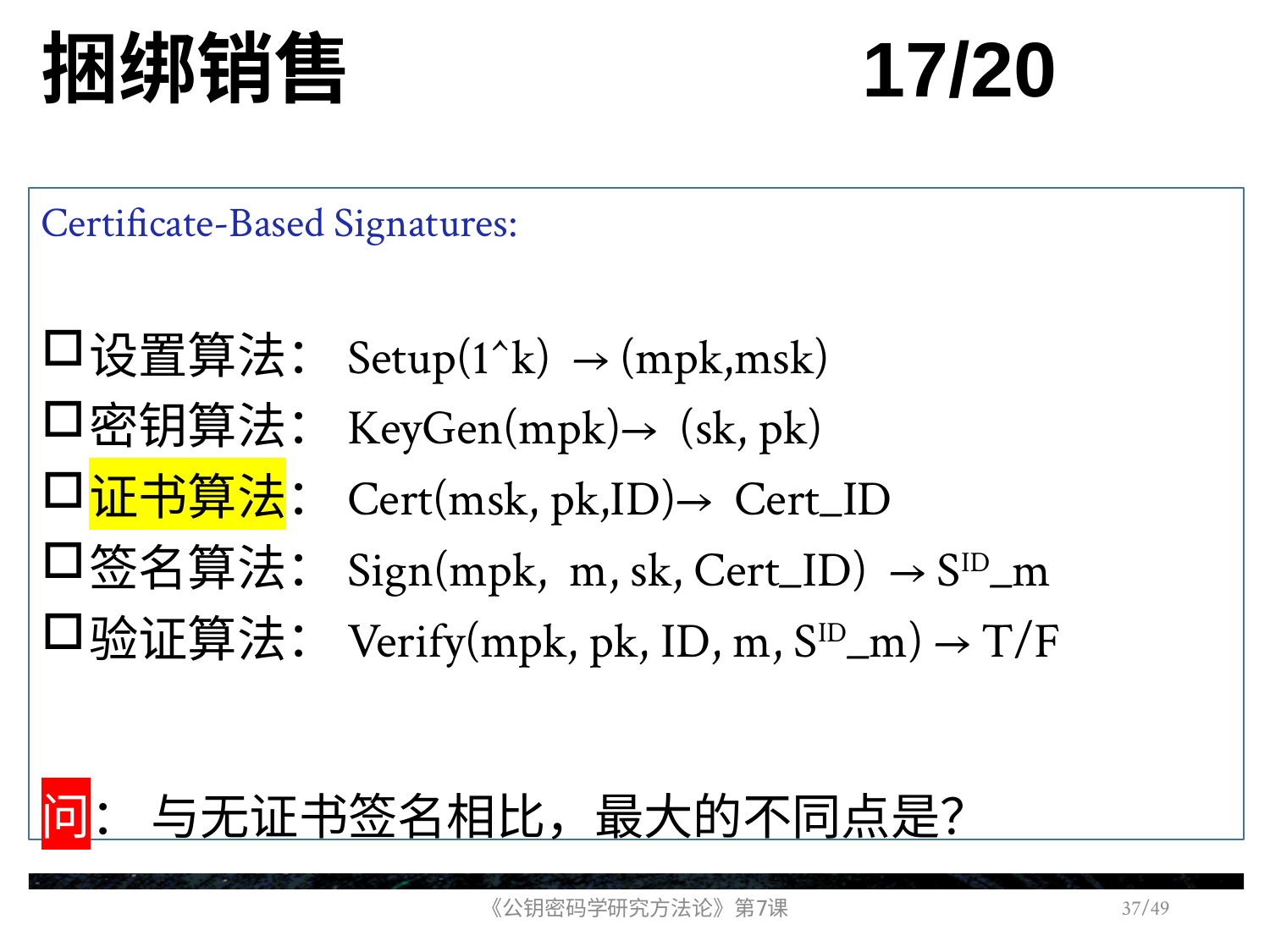

# 捆绑销售                            17/20
Certificate-Based Signatures:

设置算法：Setup(1^k)  → (mpk,msk)
密钥算法：KeyGen(mpk)→  (sk, pk)
证书算法：Cert(msk, pk,ID)→  Cert_ID
签名算法：Sign(mpk,  m, sk, Cert_ID)  → SID_m
验证算法：Verify(mpk, pk, ID, m, SID_m) → T/F

问： 与无证书签名相比，最大的不同点是？
《公钥密码学研究方法论》第7课
37/49